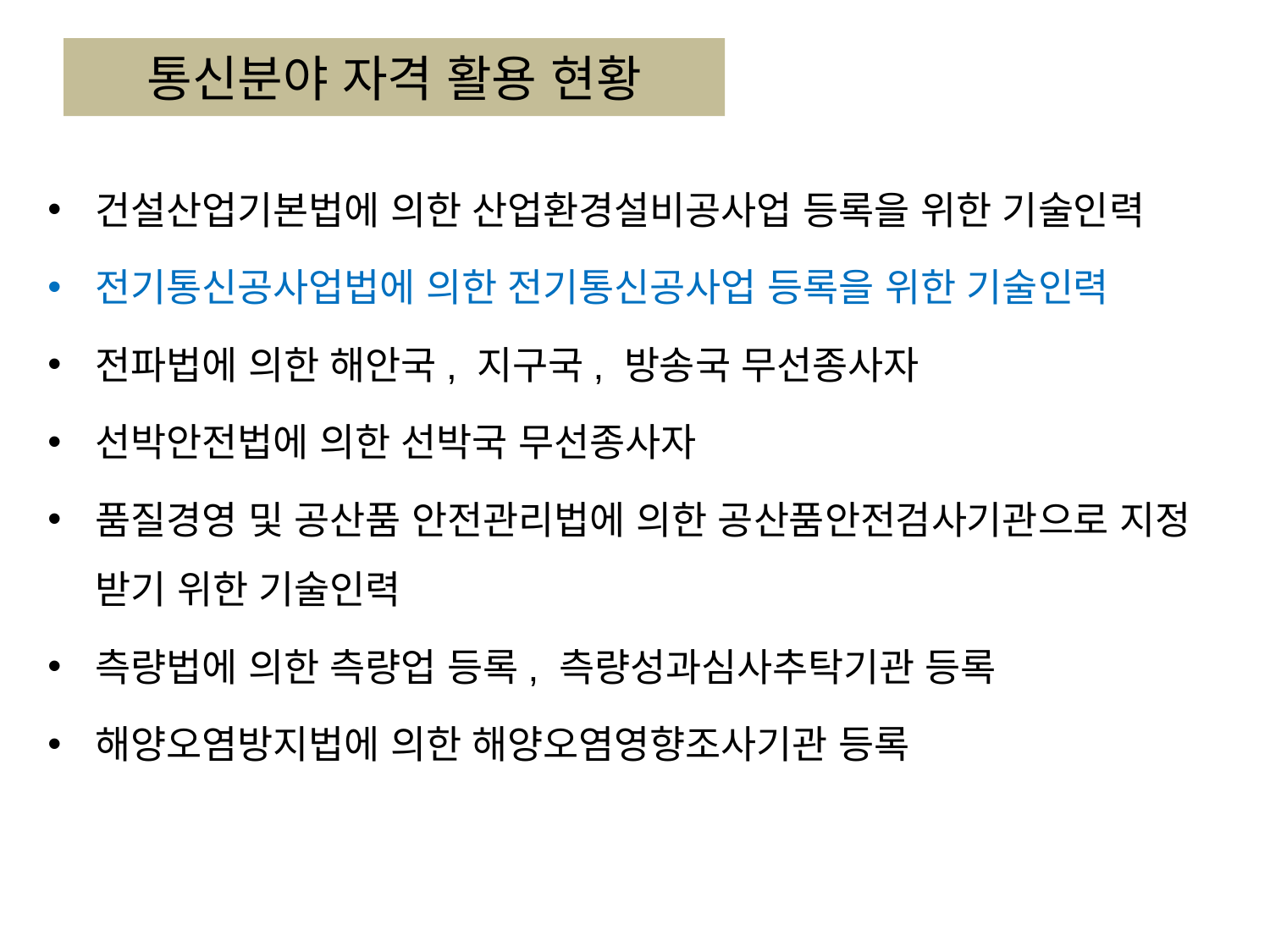

# 통신분야 자격 활용 현황
건설산업기본법에 의한 산업환경설비공사업 등록을 위한 기술인력
전기통신공사업법에 의한 전기통신공사업 등록을 위한 기술인력
전파법에 의한 해안국, 지구국, 방송국 무선종사자
선박안전법에 의한 선박국 무선종사자
품질경영 및 공산품 안전관리법에 의한 공산품안전검사기관으로 지정 받기 위한 기술인력
측량법에 의한 측량업 등록, 측량성과심사추탁기관 등록
해양오염방지법에 의한 해양오염영향조사기관 등록